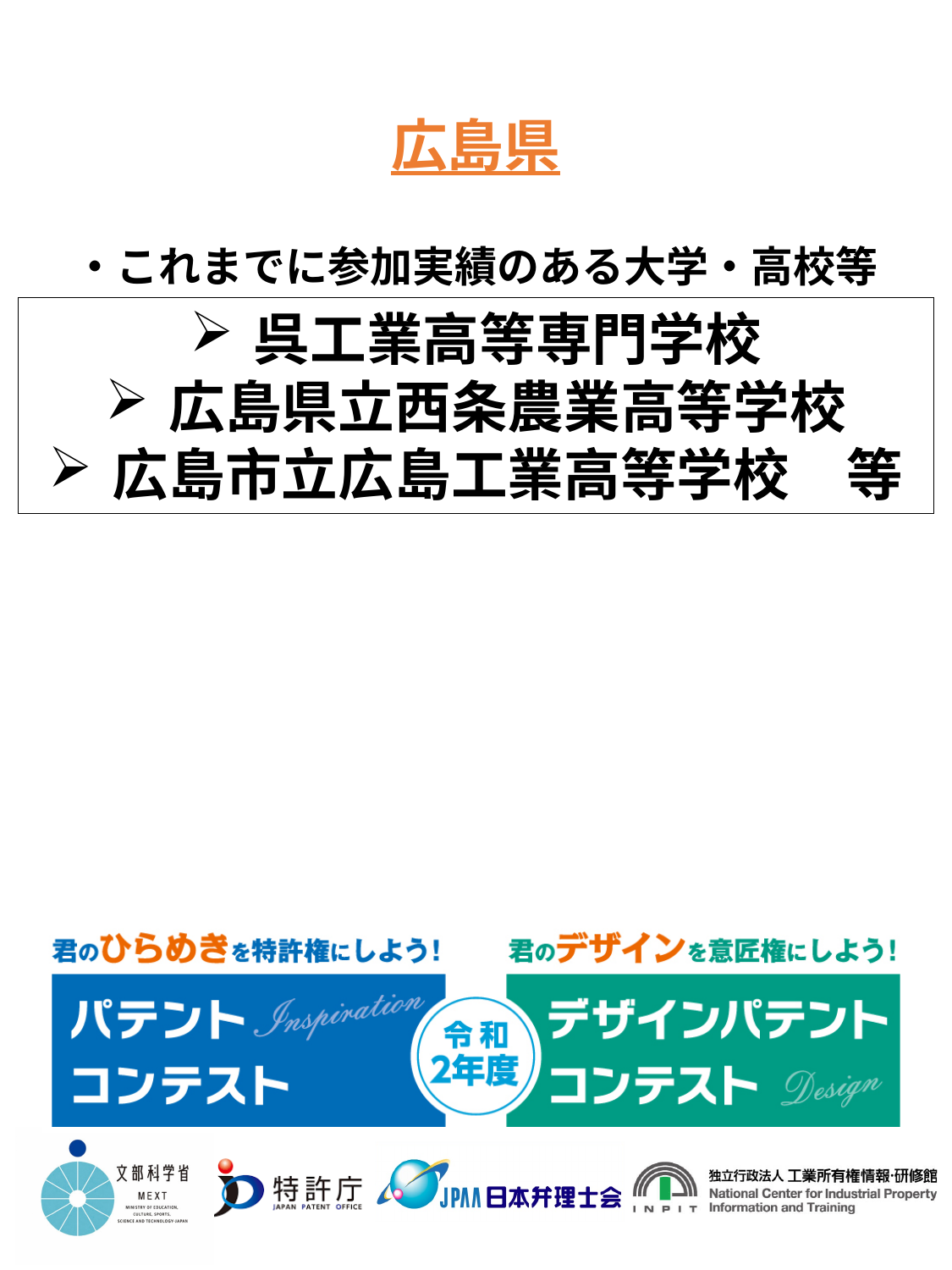

広島県
・これまでに参加実績のある大学・高校等
呉工業高等専門学校
広島県立西条農業高等学校
広島市立広島工業高等学校　等